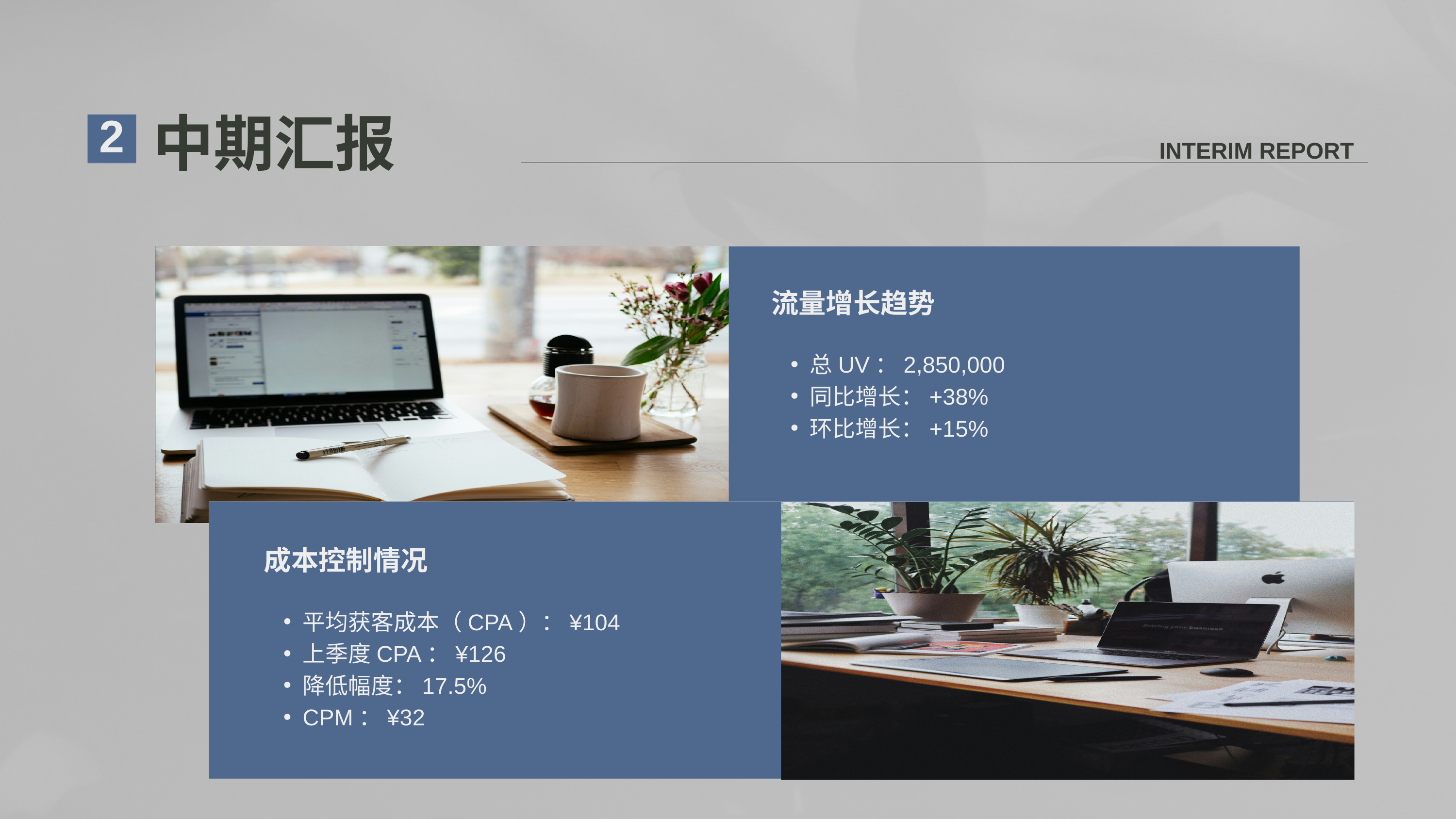

中期汇报
2
INTERIM REPORT

流量增长趋势
总UV：2,850,000
同比增长：+38%
环比增长：+15%

成本控制情况
平均获客成本（CPA）：¥104
上季度CPA：¥126
降低幅度：17.5%
CPM：¥32